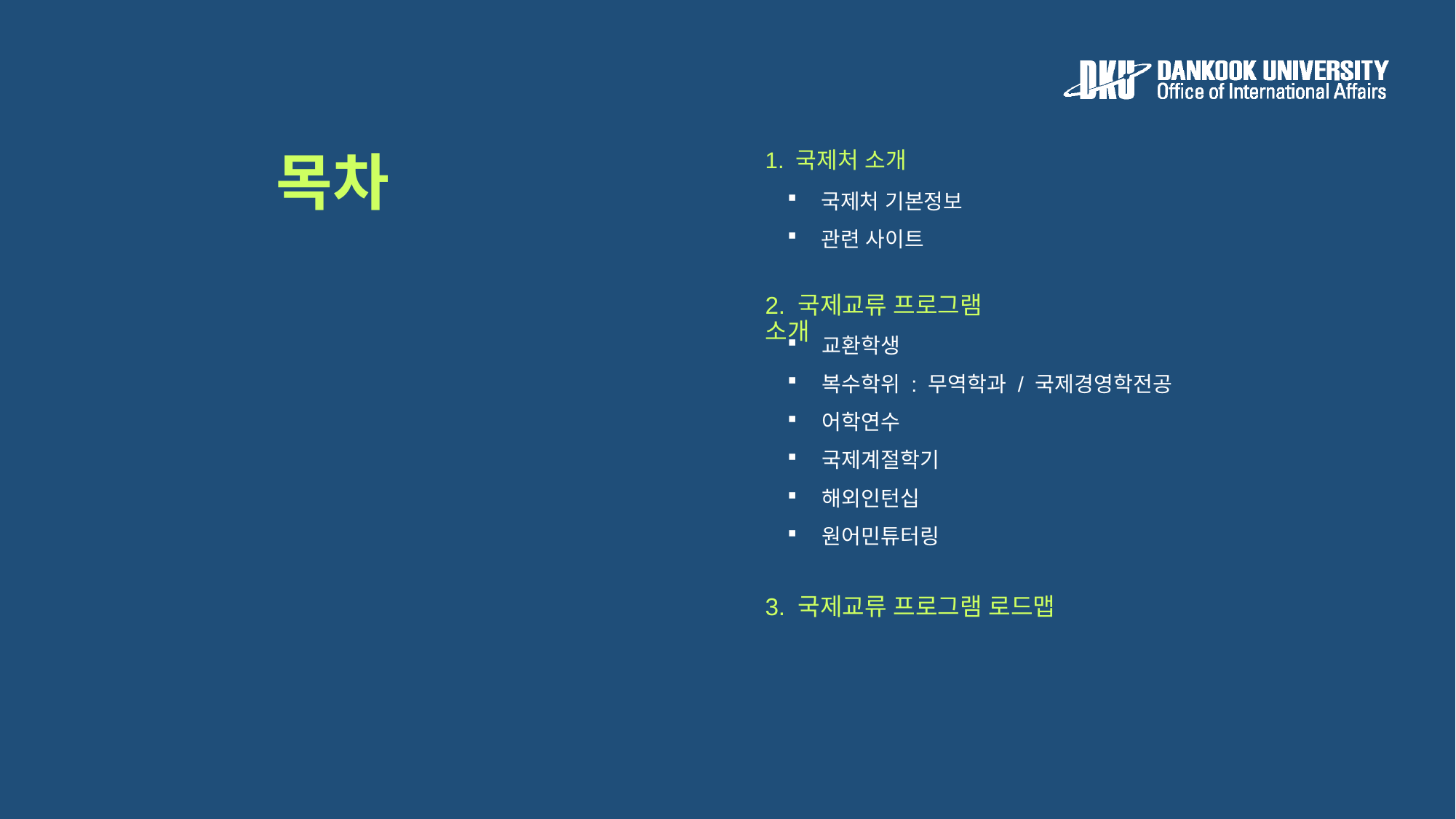

목차
1. 국제처 소개

국제처 기본정보
관련 사이트
2. 국제교류 프로그램 소개
교환학생
복수학위 : 무역학과 / 국제경영학전공
어학연수
국제계절학기
해외인턴십
원어민튜터링
3. 국제교류 프로그램 로드맵